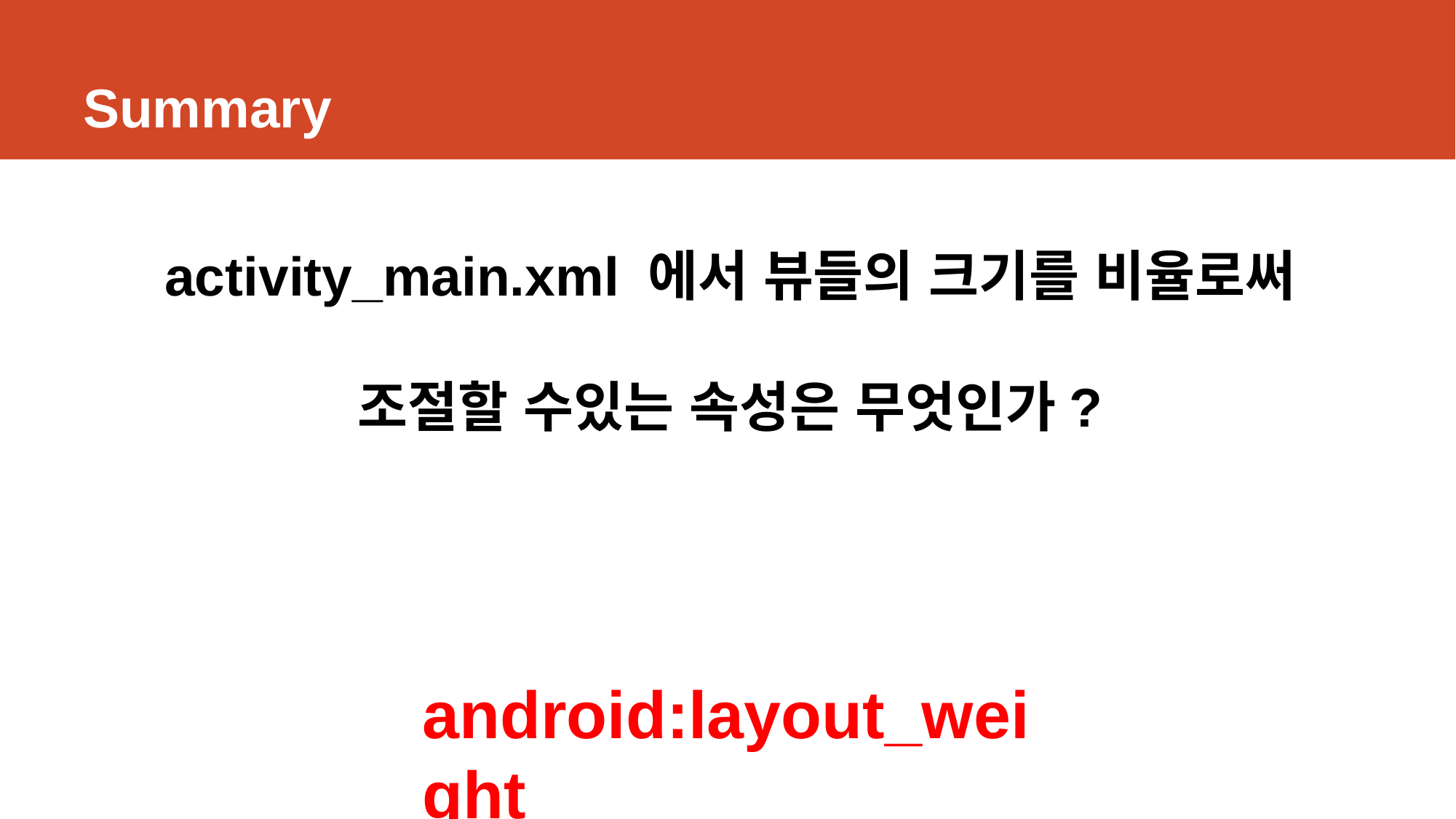

# Summary
activity_main.xml 에서 뷰들의 크기를 비율로써

조절할 수있는 속성은 무엇인가?
android:layout_weight